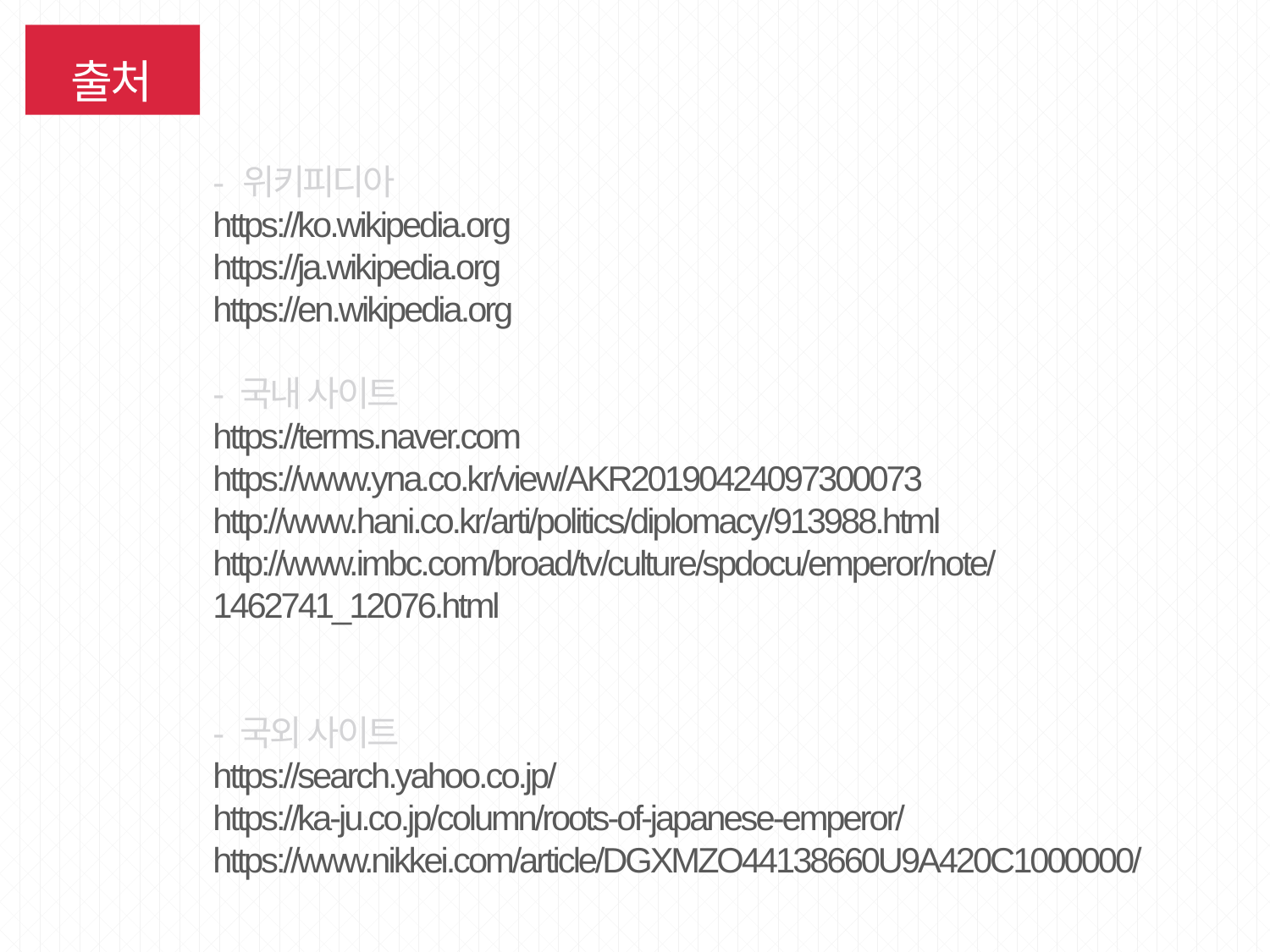

출처
- 위키피디아
https://ko.wikipedia.org
https://ja.wikipedia.org
https://en.wikipedia.org

- 국내 사이트
https://terms.naver.com
https://www.yna.co.kr/view/AKR20190424097300073
http://www.hani.co.kr/arti/politics/diplomacy/913988.html
http://www.imbc.com/broad/tv/culture/spdocu/emperor/note/1462741_12076.html

- 국외 사이트
https://search.yahoo.co.jp/
https://ka-ju.co.jp/column/roots-of-japanese-emperor/
https://www.nikkei.com/article/DGXMZO44138660U9A420C1000000/